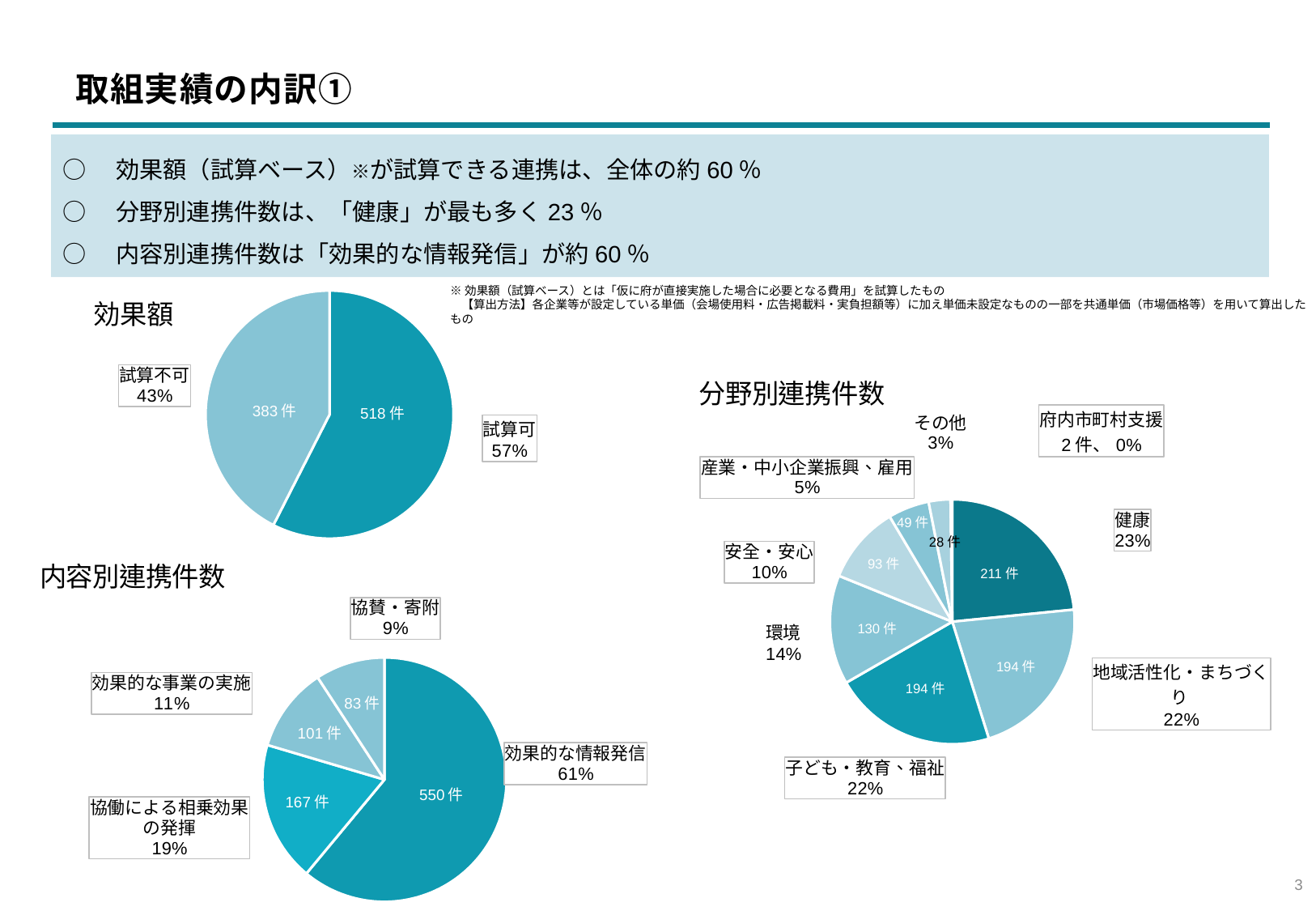

取組実績の内訳①
○　効果額（試算ベース）※が試算できる連携は、全体の約60％
○　分野別連携件数は、「健康」が最も多く23％
○　内容別連携件数は「効果的な情報発信」が約60％

### Chart: 効果額

| Category | 直接的効果額 |
|---|---|
| 試算可 | 518.0 |
| 試算不可 | 383.0 |
383件
518件
※効果額（試算ベース）とは「仮に府が直接実施した場合に必要となる費用」を試算したもの
　【算出方法】各企業等が設定している単価（会場使用料・広告掲載料・実負担額等）に加え単価未設定なものの一部を共通単価（市場価格等）を用いて算出したもの

### Chart:

| Category | 分野別連携件数 |
|---|---|
| 健康 | 211.0 |
| 地域活性化・まちづくり、人権・多様性 | 196.0 |
| 子ども・教育、福祉 | 194.0 |
| 環境 | 130.0 |
| 安全・安心 | 93.0 |
| 産業・中小企業振興、雇用 | 49.0 |
| その他 | 26.0 |
| 府内市町村支援 | 2.0 |
49件
28件
93件
211件
130件
194件
194件

### Chart:

| Category | 内容別連携件数 |
|---|---|
| 効果的な情報発信 | 550.0 |
| 協働による相乗効果の発揮 | 167.0 |
| 効果的な事業の実施 | 101.0 |
| 協賛・寄附 | 83.0 |
101件
83件
550件
167件
3